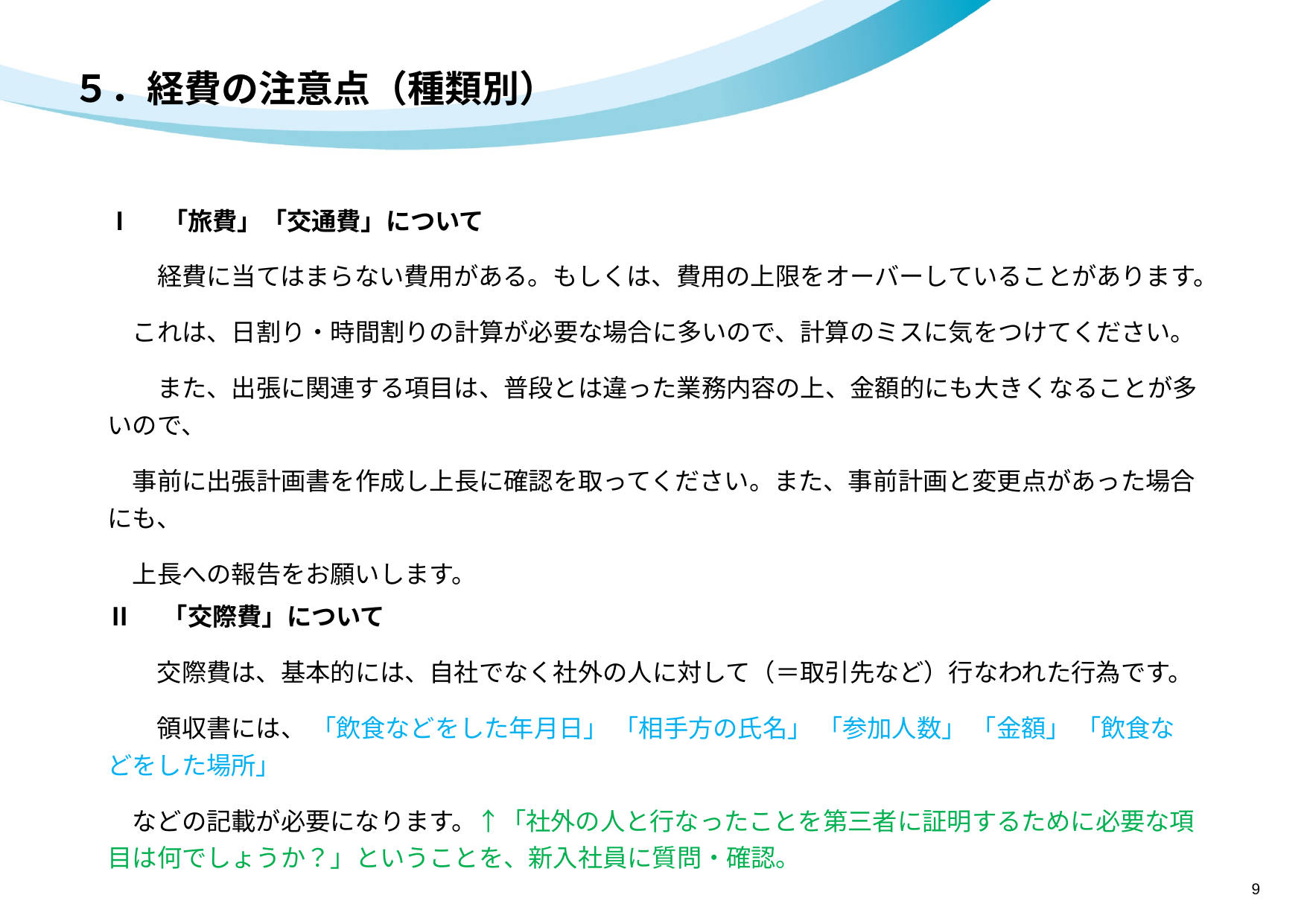

# ５．経費の注意点（種類別）
Ⅰ　「旅費」「交通費」について
　　経費に当てはまらない費用がある。もしくは、費用の上限をオーバーしていることがあります。
　これは、日割り・時間割りの計算が必要な場合に多いので、計算のミスに気をつけてください。
　　また、出張に関連する項目は、普段とは違った業務内容の上、金額的にも大きくなることが多いので、
　事前に出張計画書を作成し上長に確認を取ってください。また、事前計画と変更点があった場合にも、
　上長への報告をお願いします。
Ⅱ　「交際費」について
　　交際費は、基本的には、自社でなく社外の人に対して（＝取引先など）行なわれた行為です。
　　領収書には、 「飲食などをした年月日」 「相手方の氏名」 「参加人数」 「金額」 「飲食などをした場所」
　などの記載が必要になります。↑「社外の人と行なったことを第三者に証明するために必要な項目は何でしょうか？」ということを、新入社員に質問・確認。
9